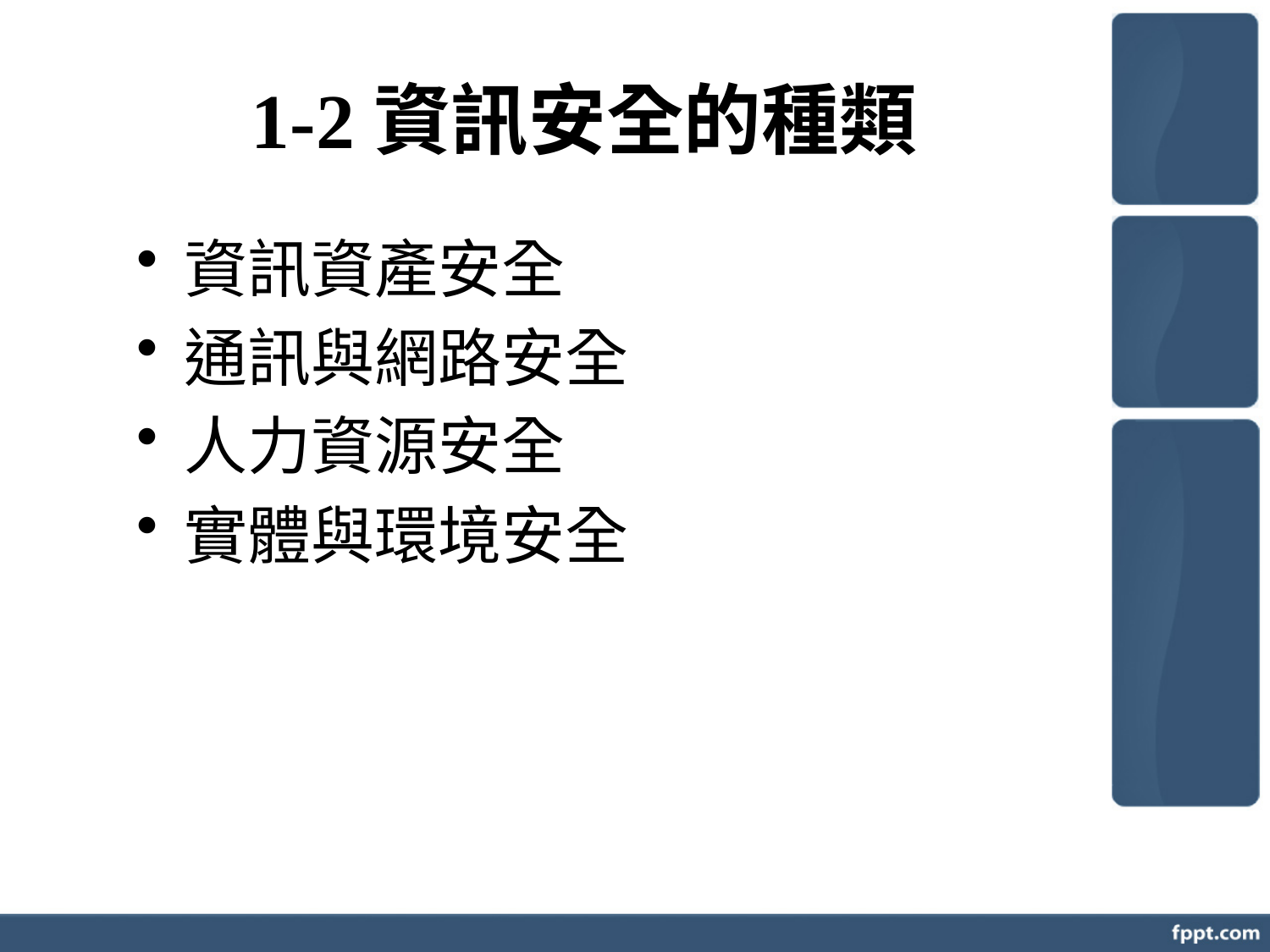

# 1-2資訊安全的種類
資訊資產安全
通訊與網路安全
人力資源安全
實體與環境安全